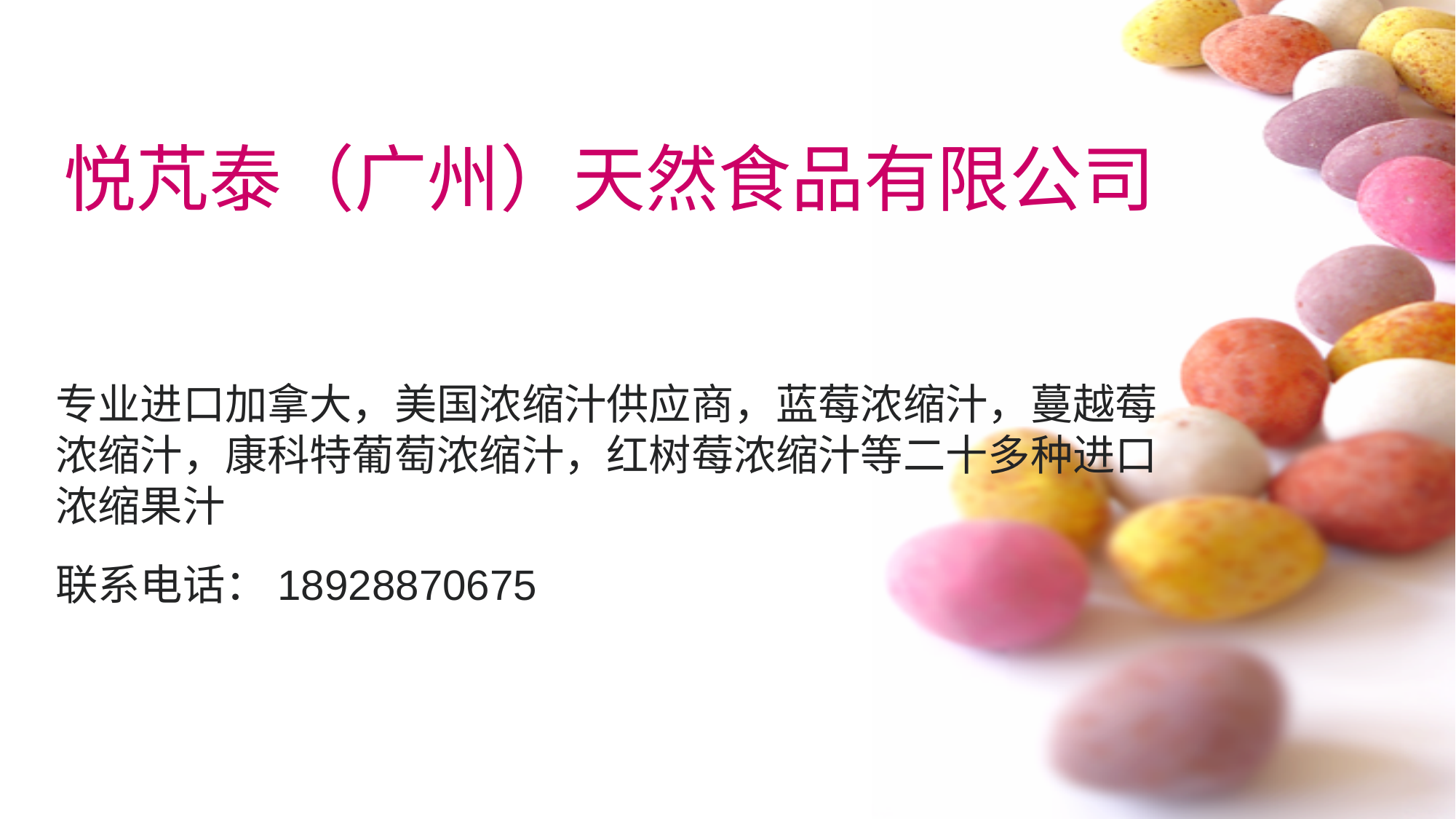

# 悦芃泰（广州）天然食品有限公司
专业进口加拿大，美国浓缩汁供应商，蓝莓浓缩汁，蔓越莓浓缩汁，康科特葡萄浓缩汁，红树莓浓缩汁等二十多种进口浓缩果汁
联系电话：18928870675